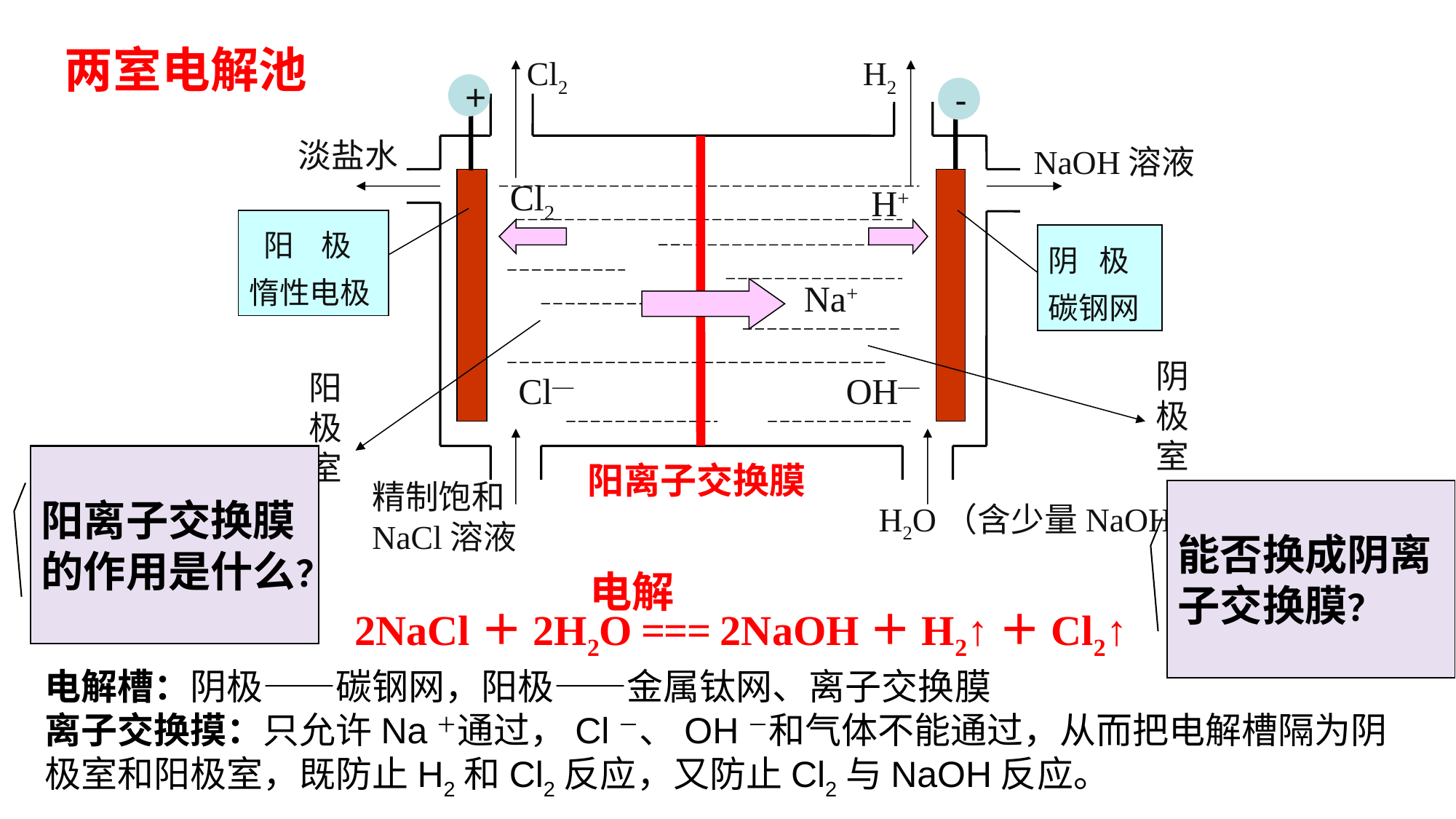

两室电解池
Cl2
H2

淡盐水
NaOH溶液
Cl2
H+

 阳    极
惰性电极

阴   极
碳钢网

Na+

阴极室
阳极室
Cl—
OH—

阳离子交换膜
精制饱和NaCl溶液
H2O（含少量NaOH）
+
-
阳离子交换膜的作用是什么？
能否换成阴离子交换膜？
电解
2NaCl＋2H2O === 2NaOH＋H2↑＋Cl2↑
电解槽：阴极——碳钢网，阳极——金属钛网、离子交换膜
离子交换摸：只允许Na＋通过，Cl－、OH－和气体不能通过，从而把电解槽隔为阴极室和阳极室，既防止H2和Cl2反应，又防止Cl2与NaOH反应。